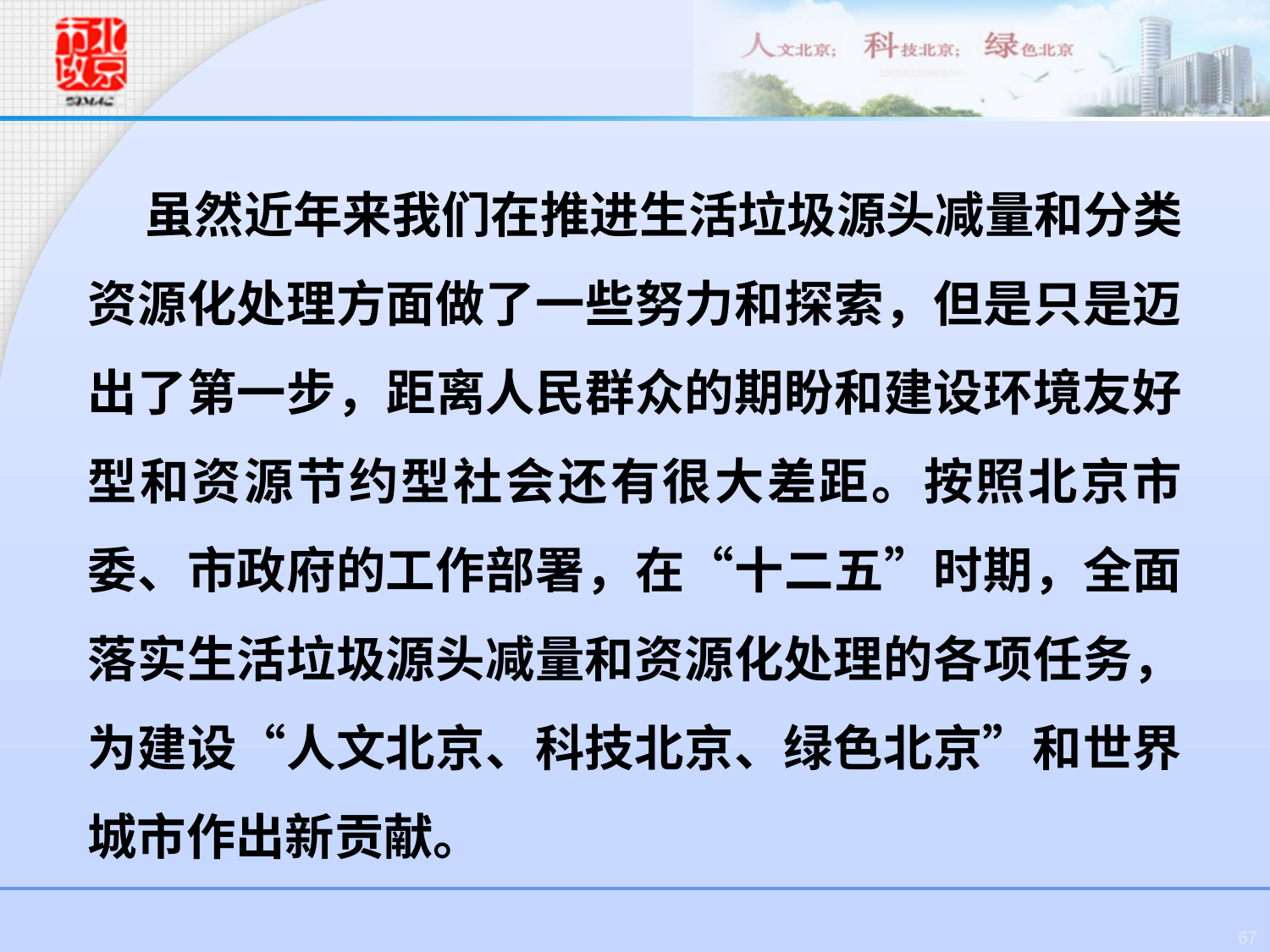

虽然近年来我们在推进生活垃圾源头减量和分类资源化处理方面做了一些努力和探索，但是只是迈出了第一步，距离人民群众的期盼和建设环境友好型和资源节约型社会还有很大差距。按照北京市委、市政府的工作部署，在“十二五”时期，全面落实生活垃圾源头减量和资源化处理的各项任务，为建设“人文北京、科技北京、绿色北京”和世界城市作出新贡献。

67